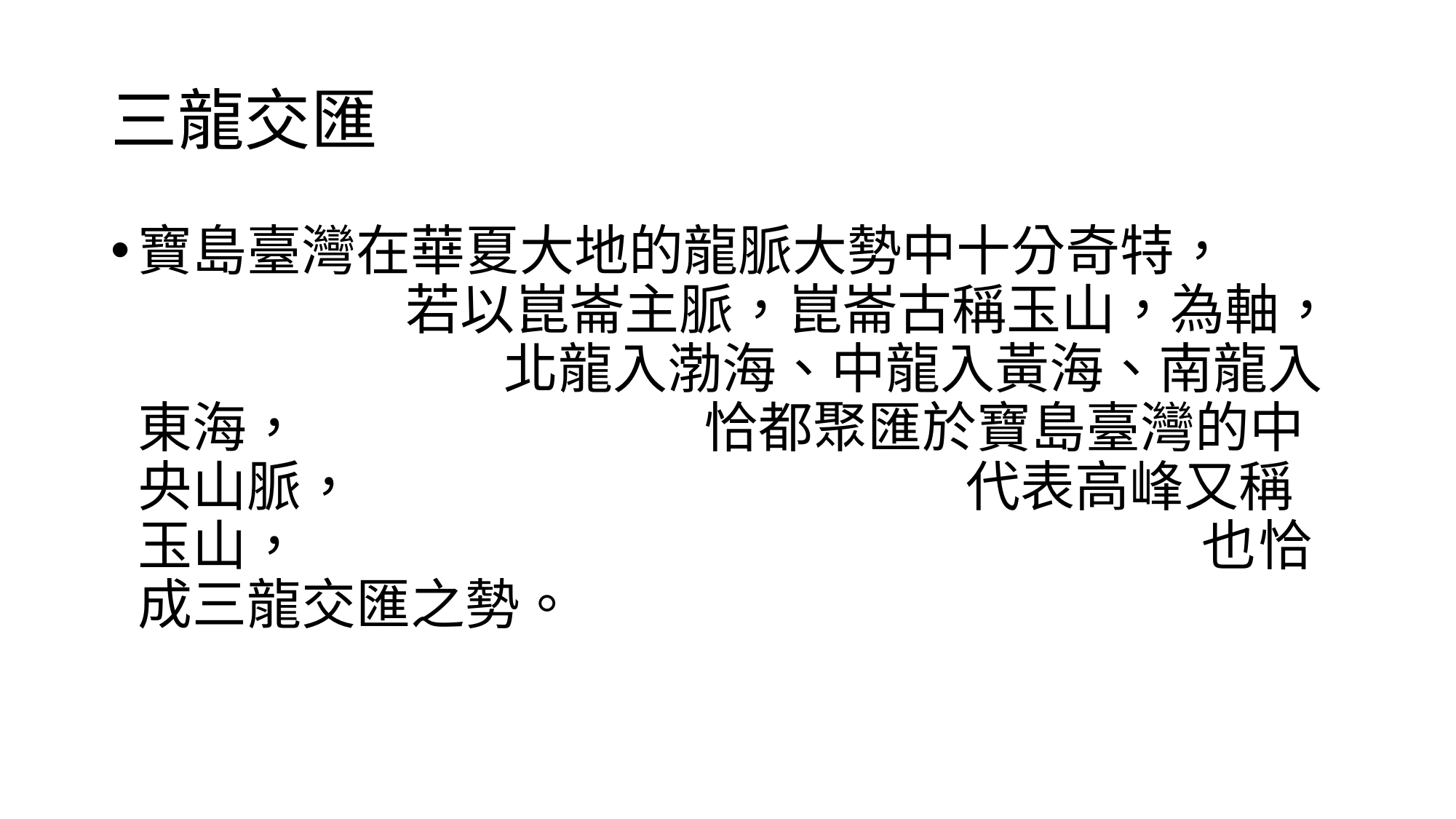

# 三龍交匯
寶島臺灣在華夏大地的龍脈大勢中十分奇特，                                若以崑崙主脈，崑崙古稱玉山，為軸，                               北龍入渤海、中龍入黃海、南龍入東海，                                 恰都聚匯於寶島臺灣的中央山脈，                                                  代表高峰又稱玉山，                                                                          也恰成三龍交匯之勢。